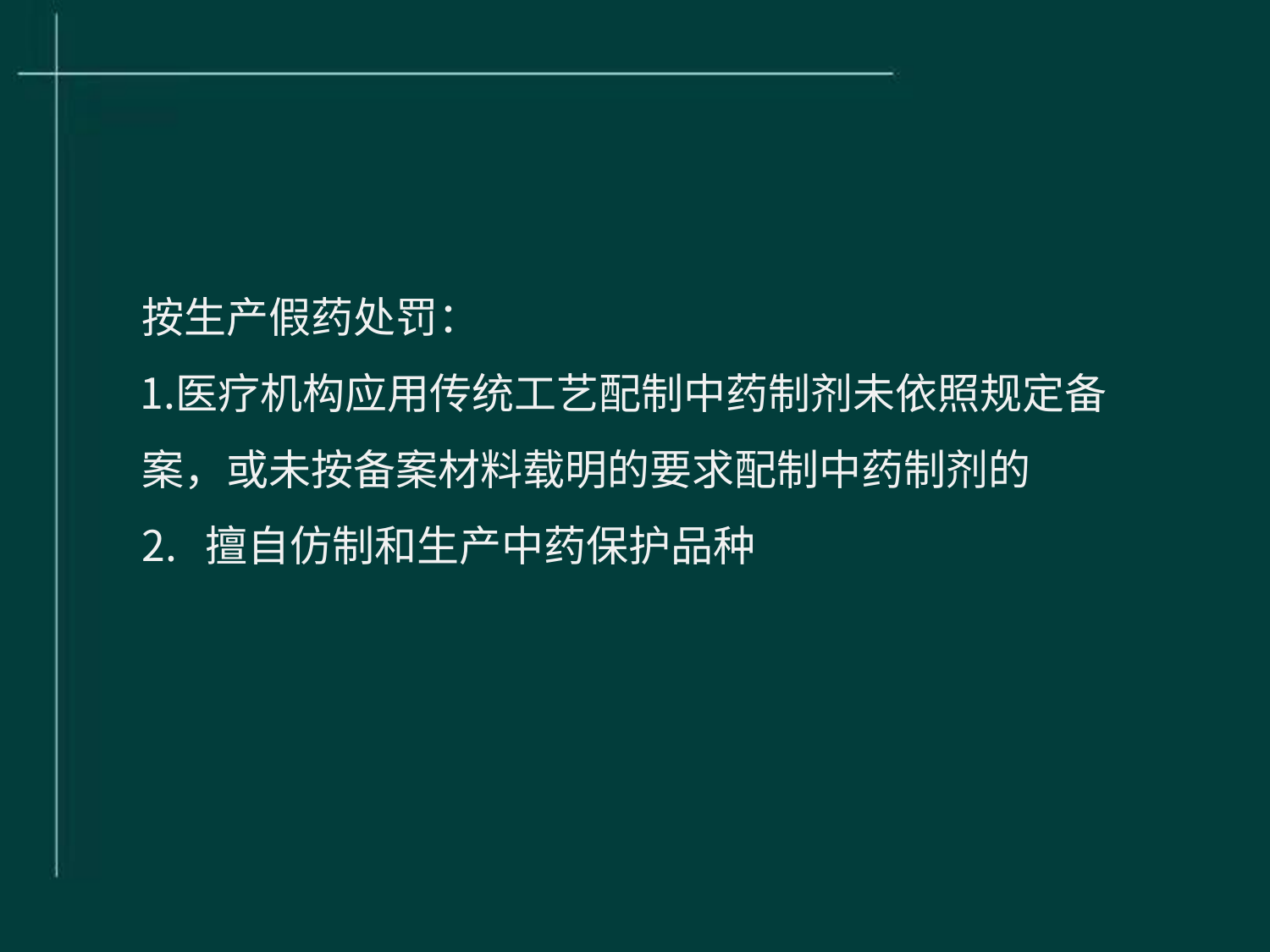

按生产假药处罚：
医疗机构应用传统工艺配制中药制剂未依照规定备 案，或未按备案材料载明的要求配制中药制剂的
擅自仿制和生产中药保护品种